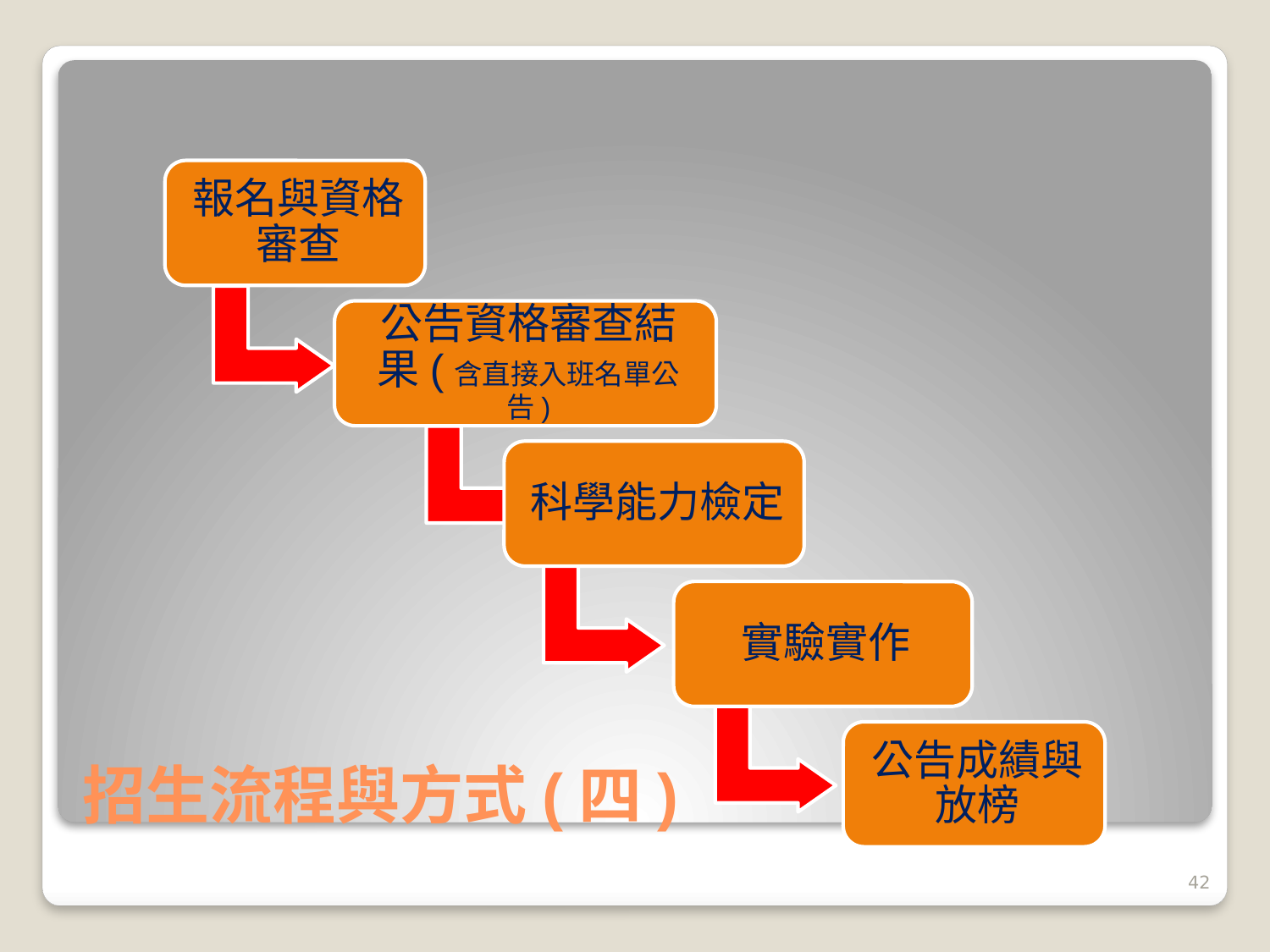

報名與資格審查
公告資格審查結果(含直接入班名單公告)
科學能力檢定
實驗實作
公告成績與放榜
# 招生流程與方式(四)
42